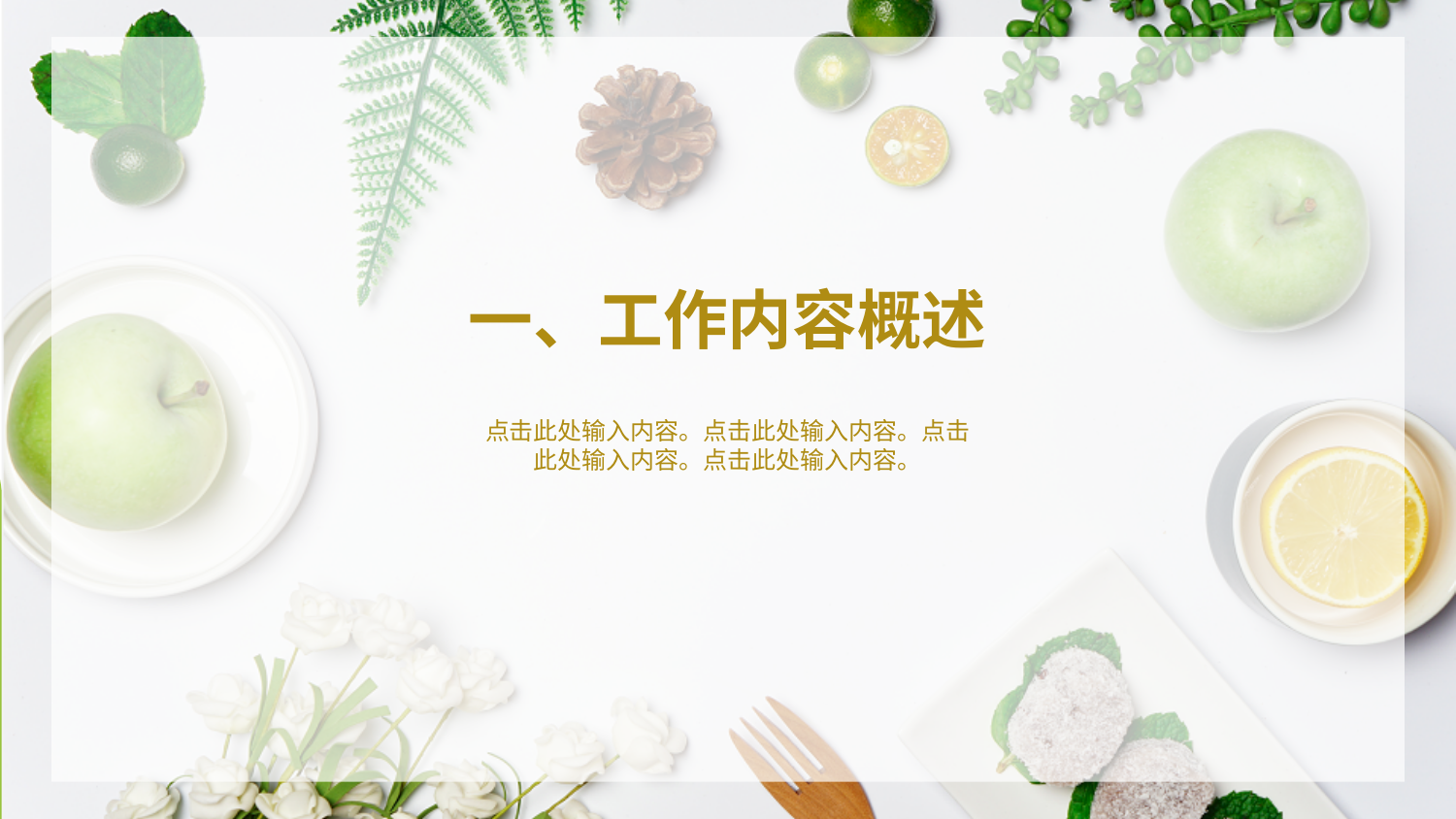

一、工作内容概述
点击此处输入内容。点击此处输入内容。点击此处输入内容。点击此处输入内容。